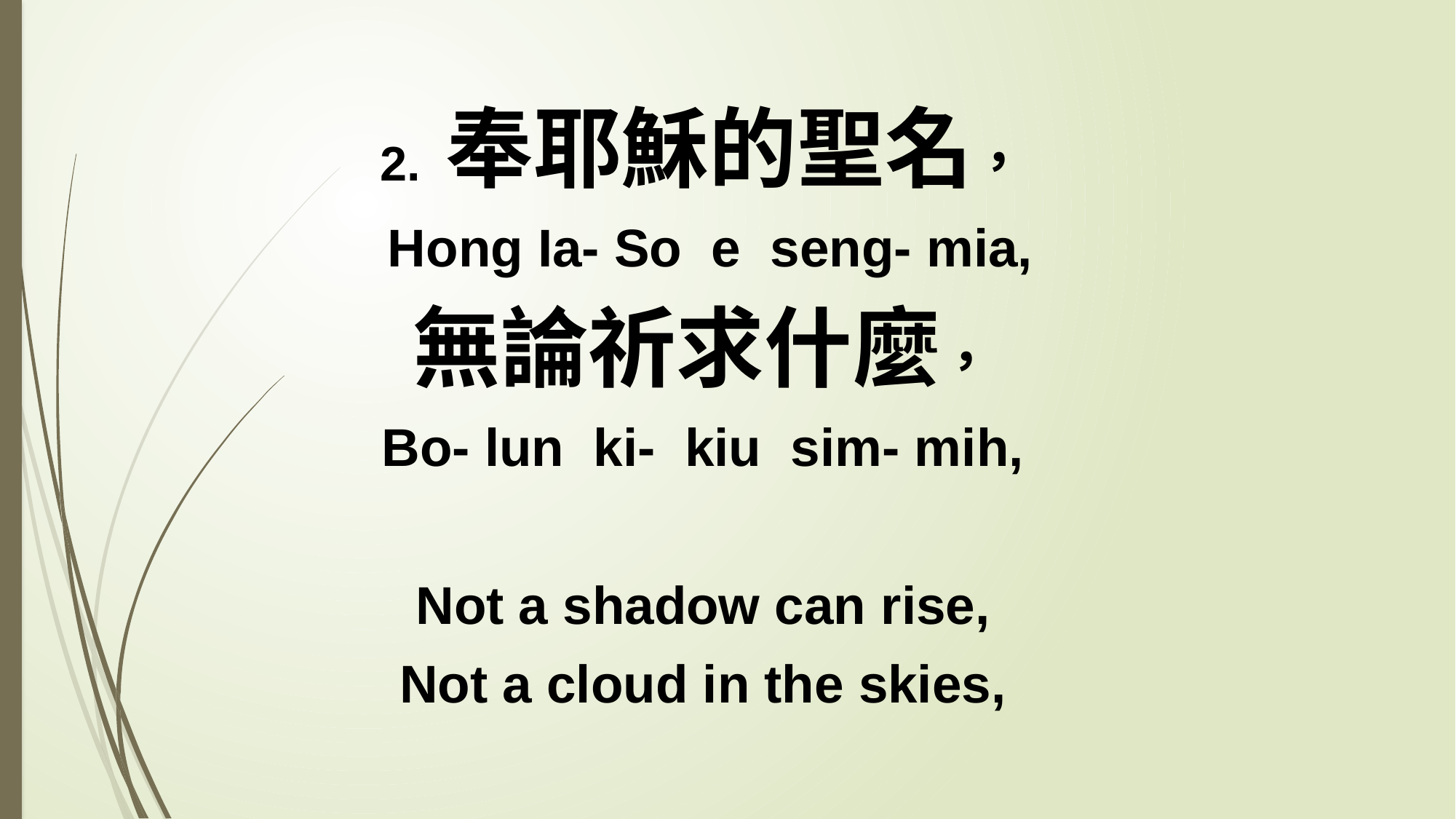

2. 奉耶穌的聖名，
 Hong Ia- So  e  seng- mia,
無論祈求什麼，
Bo- lun  ki-  kiu  sim- mih,

Not a shadow can rise,
Not a cloud in the skies,